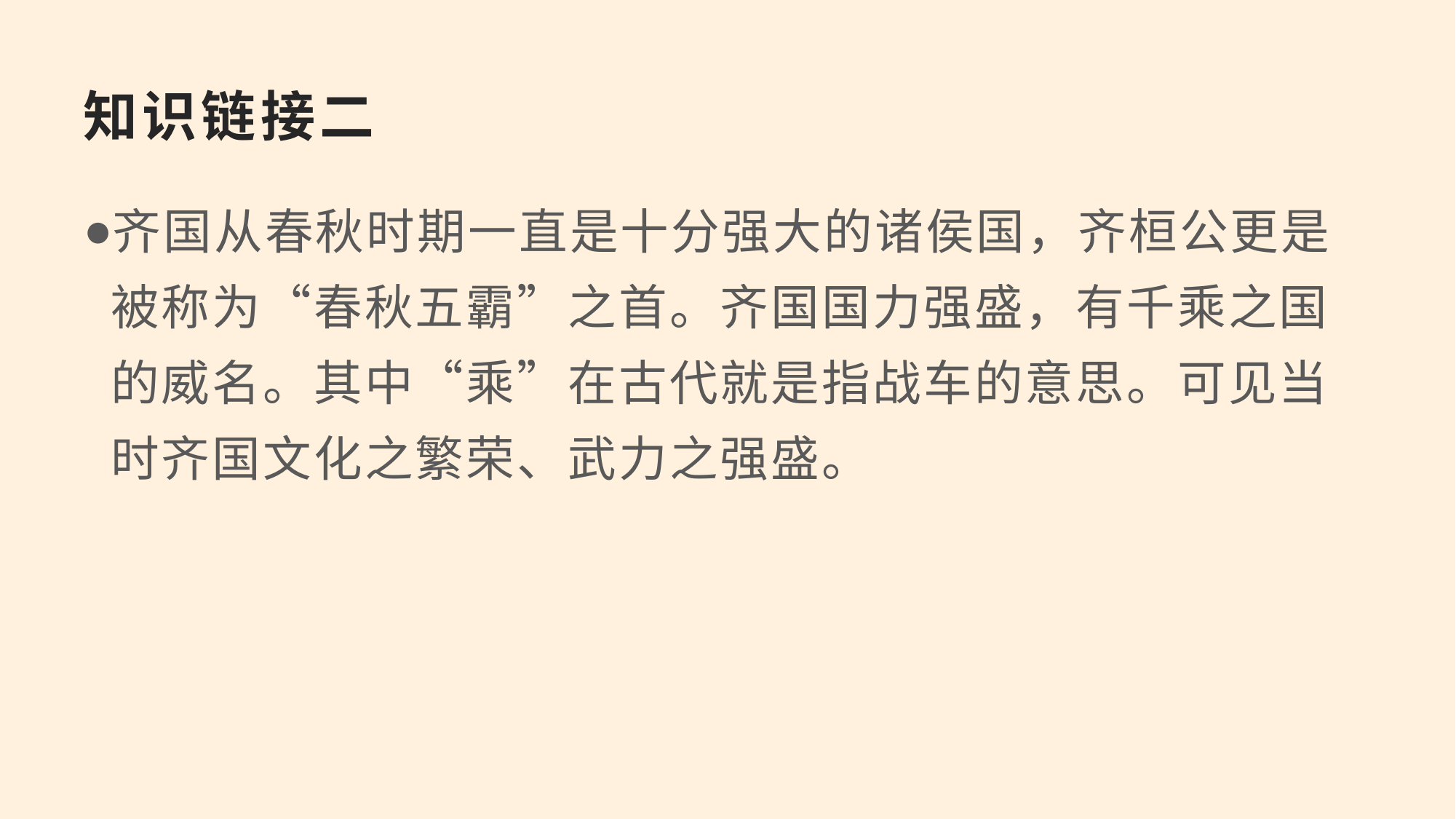

# 知识链接二
齐国从春秋时期一直是十分强大的诸侯国，齐桓公更是被称为“春秋五霸”之首。齐国国力强盛，有千乘之国的威名。其中“乘”在古代就是指战车的意思。可见当时齐国文化之繁荣、武力之强盛。